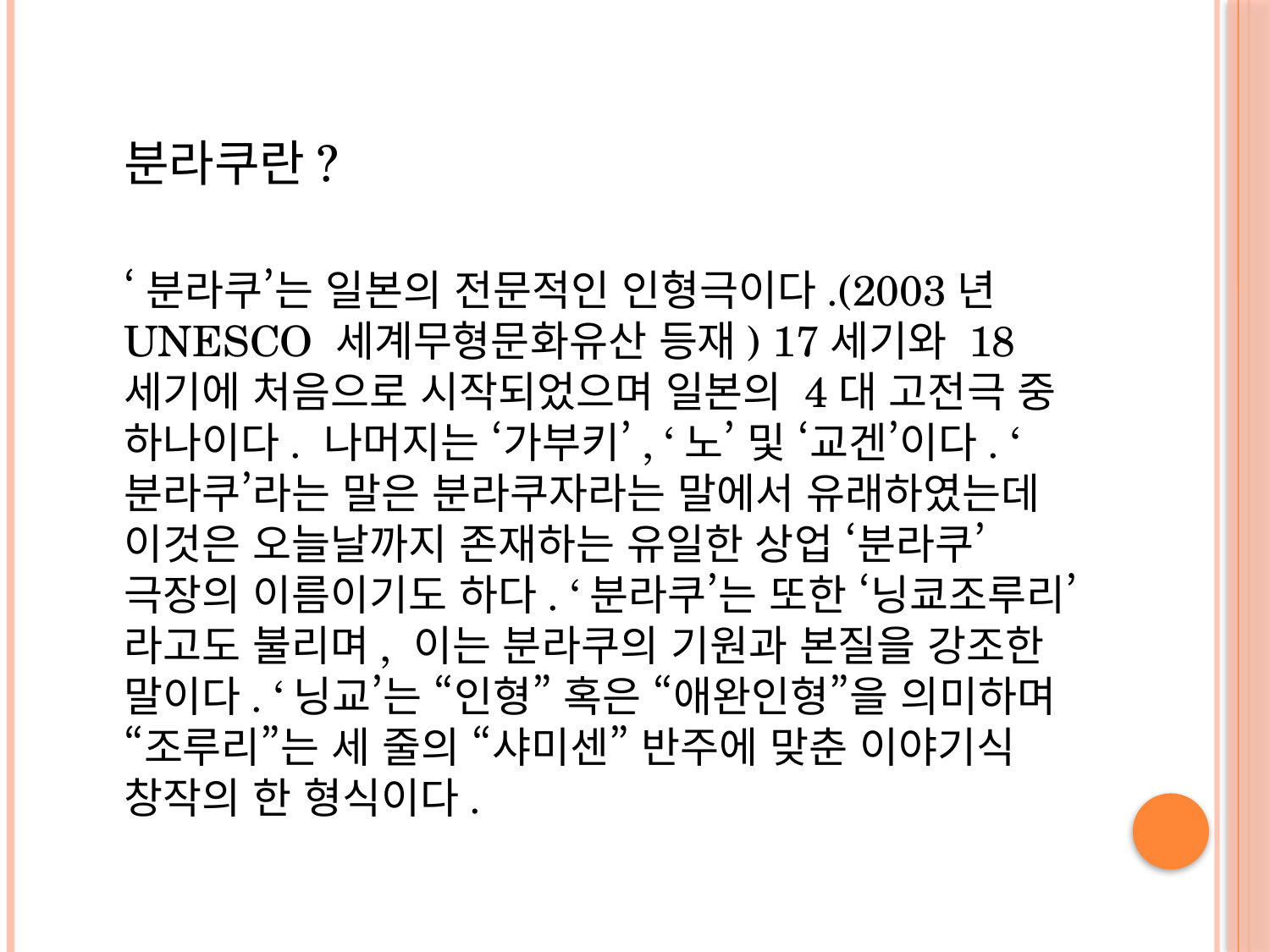

분라쿠란?

‘분라쿠’는 일본의 전문적인 인형극이다.(2003년 UNESCO 세계무형문화유산 등재) 17세기와 18세기에 처음으로 시작되었으며 일본의 4대 고전극 중 하나이다. 나머지는 ‘가부키’, ‘노’ 및 ‘교겐’이다. ‘분라쿠’라는 말은 분라쿠자라는 말에서 유래하였는데 이것은 오늘날까지 존재하는 유일한 상업 ‘분라쿠’ 극장의 이름이기도 하다. ‘분라쿠’는 또한 ‘닝쿄조루리’라고도 불리며, 이는 분라쿠의 기원과 본질을 강조한 말이다. ‘닝교’는 “인형” 혹은 “애완인형”을 의미하며 “조루리”는 세 줄의 “샤미센” 반주에 맞춘 이야기식 창작의 한 형식이다.